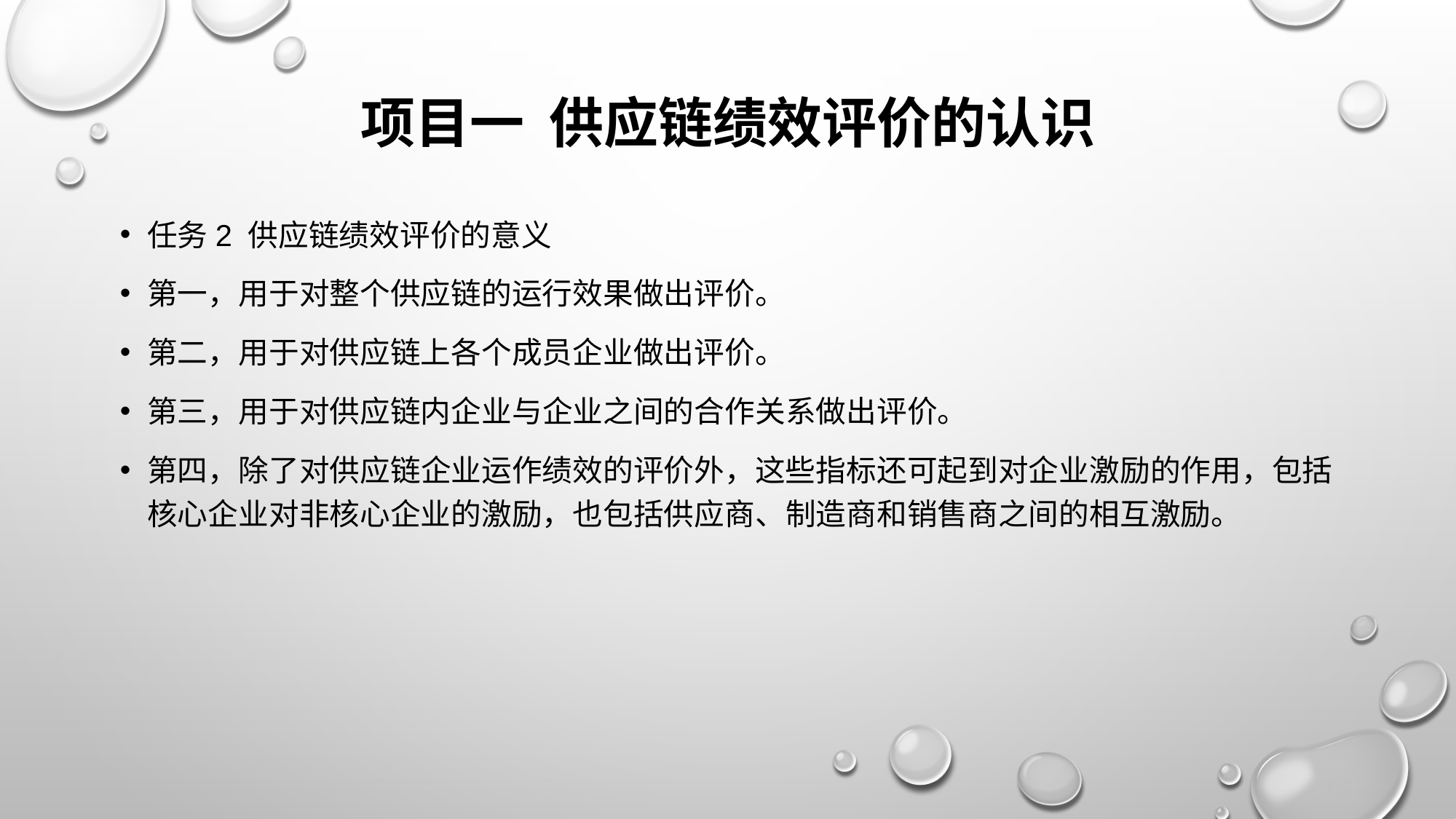

# 项目一  供应链绩效评价的认识
任务2 供应链绩效评价的意义
第一，用于对整个供应链的运行效果做出评价。
第二，用于对供应链上各个成员企业做出评价。
第三，用于对供应链内企业与企业之间的合作关系做出评价。
第四，除了对供应链企业运作绩效的评价外，这些指标还可起到对企业激励的作用，包括核心企业对非核心企业的激励，也包括供应商、制造商和销售商之间的相互激励。